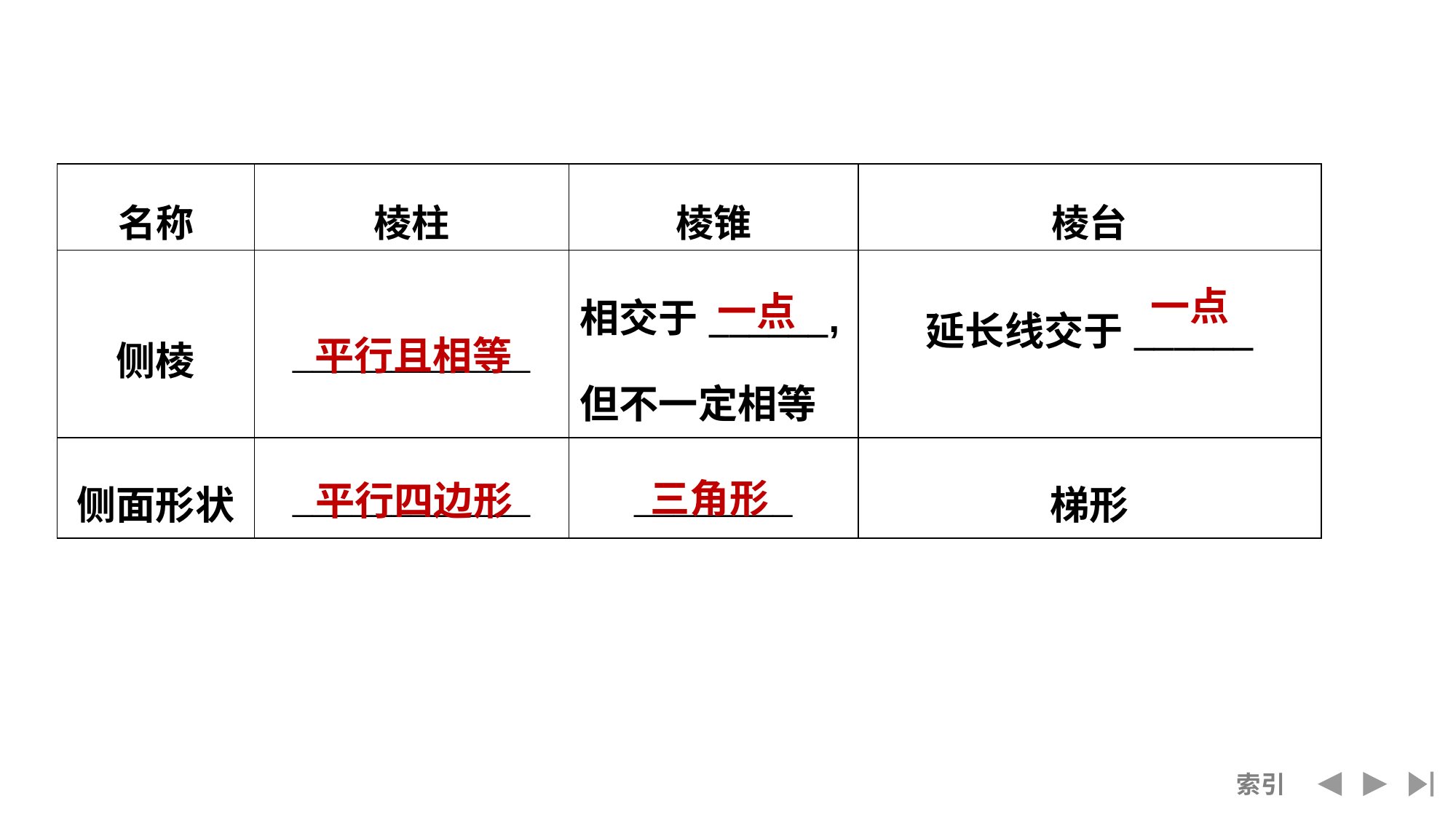

| 名称 | 棱柱 | 棱锥 | 棱台 |
| --- | --- | --- | --- |
| 侧棱 | \_\_\_\_\_\_\_\_\_\_\_\_ | 相交于\_\_\_\_\_\_, 但不一定相等 | 延长线交于\_\_\_\_\_\_ |
| 侧面形状 | \_\_\_\_\_\_\_\_\_\_\_\_ | \_\_\_\_\_\_\_\_ | 梯形 |
一点
一点
平行且相等
三角形
平行四边形